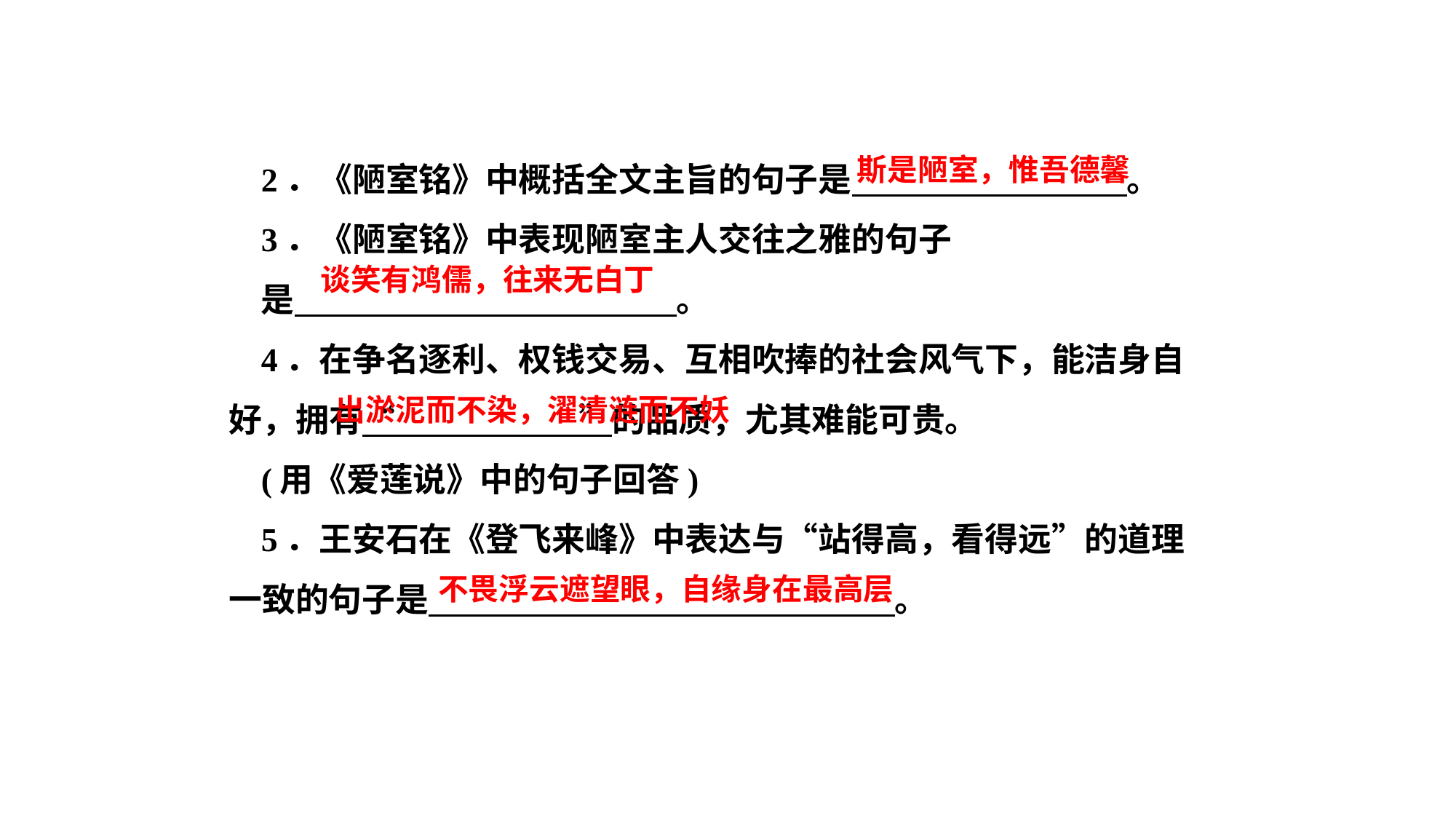

2．《陋室铭》中概括全文主旨的句子是                                    。
3．《陋室铭》中表现陋室主人交往之雅的句子
是                                                  。
4．在争名逐利、权钱交易、互相吹捧的社会风气下，能洁身自好，拥有“                        ”的品质，尤其难能可贵。
(用《爱莲说》中的句子回答)
5．王安石在《登飞来峰》中表达与“站得高，看得远”的道理一致的句子是                                                             。
斯是陋室，惟吾德馨
谈笑有鸿儒，往来无白丁
出淤泥而不染，濯清涟而不妖
不畏浮云遮望眼，自缘身在最高层